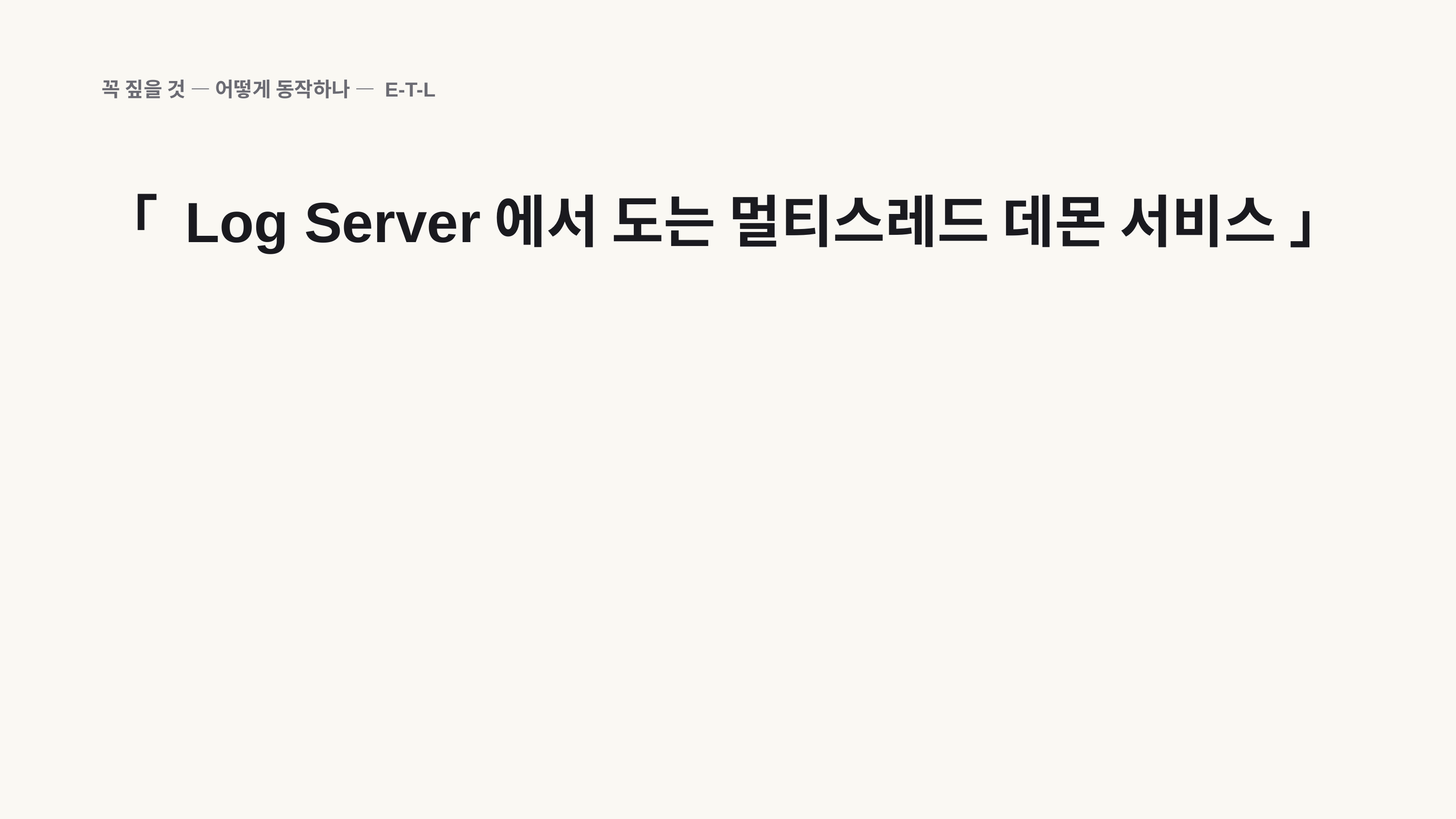

꼭 짚을 것 — 어떻게 동작하나 — E-T-L
「 Log Server에서 도는 멀티스레드 데몬 서비스 」